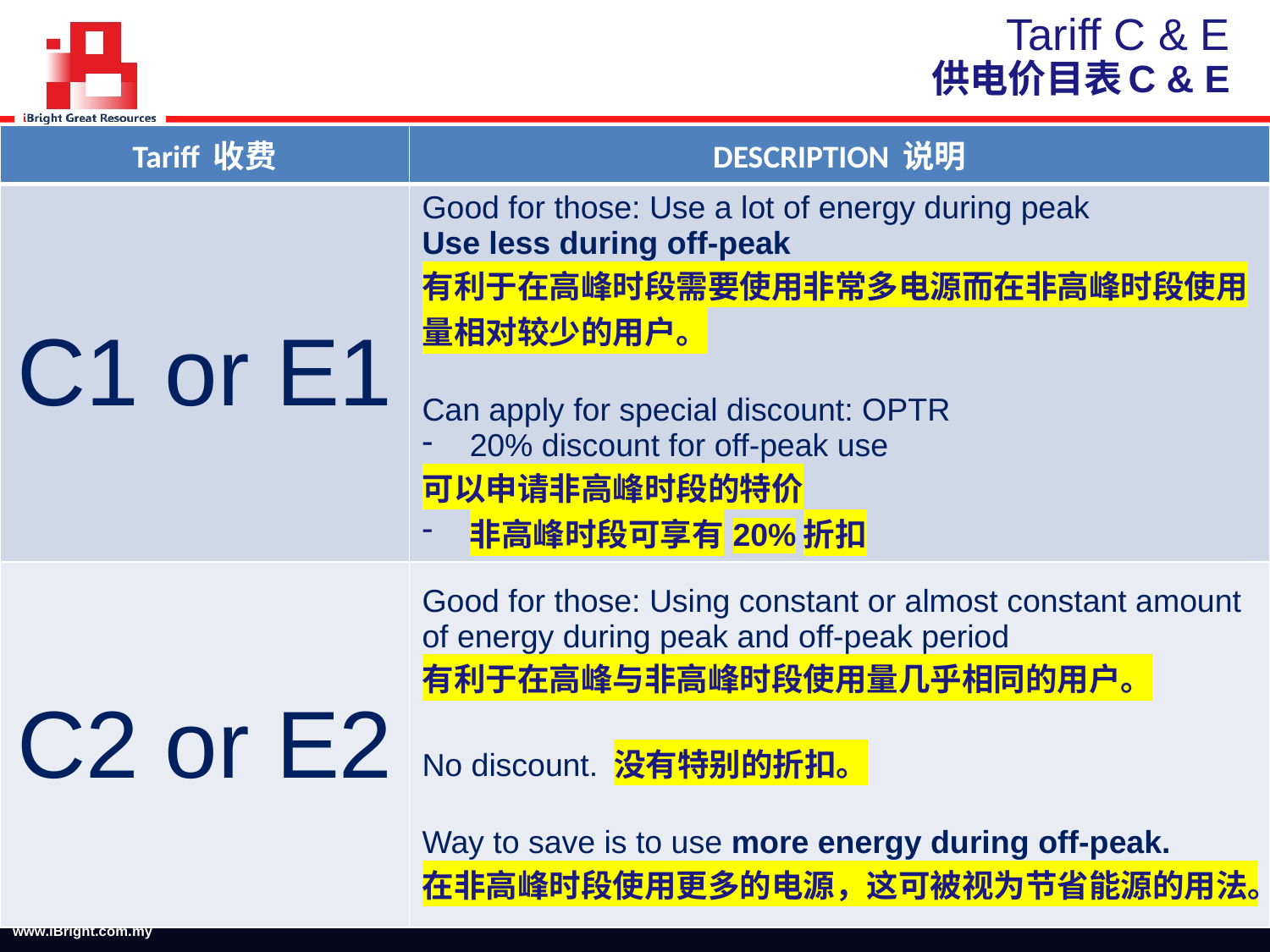

# Tariff C & E 供电价目表C & E
| Tariff 收费 | DESCRIPTION 说明 |
| --- | --- |
| C1 or E1 | Good for those: Use a lot of energy during peak Use less during off-peak 有利于在高峰时段需要使用非常多电源而在非高峰时段使用量相对较少的用户。 Can apply for special discount: OPTR 20% discount for off-peak use 可以申请非高峰时段的特价 非高峰时段可享有20%折扣 |
| C2 or E2 | Good for those: Using constant or almost constant amount of energy during peak and off-peak period 有利于在高峰与非高峰时段使用量几乎相同的用户。 No discount. 没有特别的折扣。 Way to save is to use more energy during off-peak. 在非高峰时段使用更多的电源，这可被视为节省能源的用法。 |
www.iBright.com.my